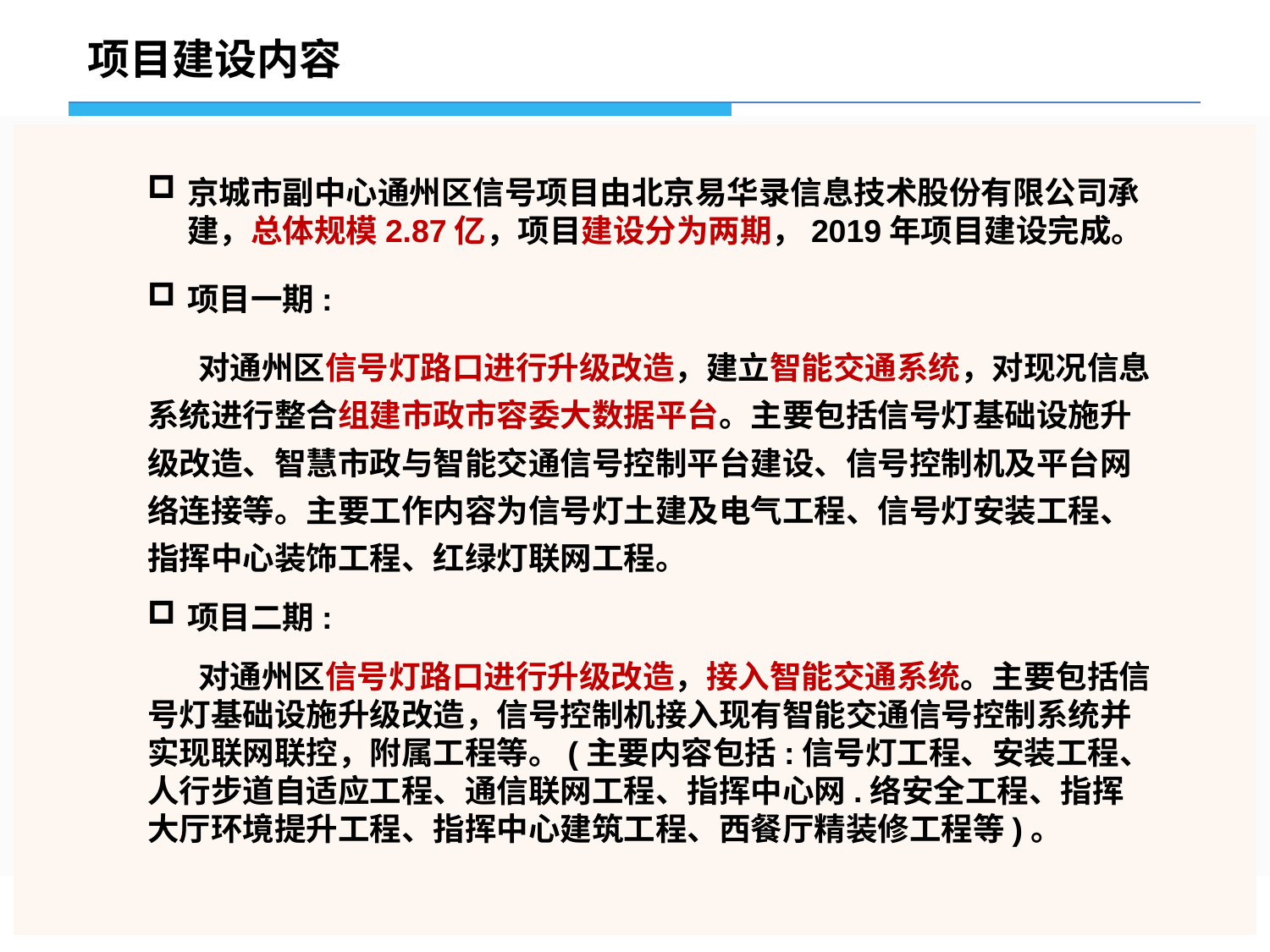

项目建设内容
京城市副中心通州区信号项目由北京易华录信息技术股份有限公司承建，总体规模2.87亿，项目建设分为两期，2019年项目建设完成。
项目一期:
      对通州区信号灯路口进行升级改造，建立智能交通系统，对现况信息系统进行整合组建市政市容委大数据平台。主要包括信号灯基础设施升级改造、智慧市政与智能交通信号控制平台建设、信号控制机及平台网络连接等。主要工作内容为信号灯土建及电气工程、信号灯安装工程、指挥中心装饰工程、红绿灯联网工程。
项目二期:
      对通州区信号灯路口进行升级改造，接入智能交通系统。主要包括信号灯基础设施升级改造，信号控制机接入现有智能交通信号控制系统并实现联网联控，附属工程等。(主要内容包括:信号灯工程、安装工程、人行步道自适应工程、通信联网工程、指挥中心网.络安全工程、指挥大厅环境提升工程、指挥中心建筑工程、西餐厅精装修工程等)。